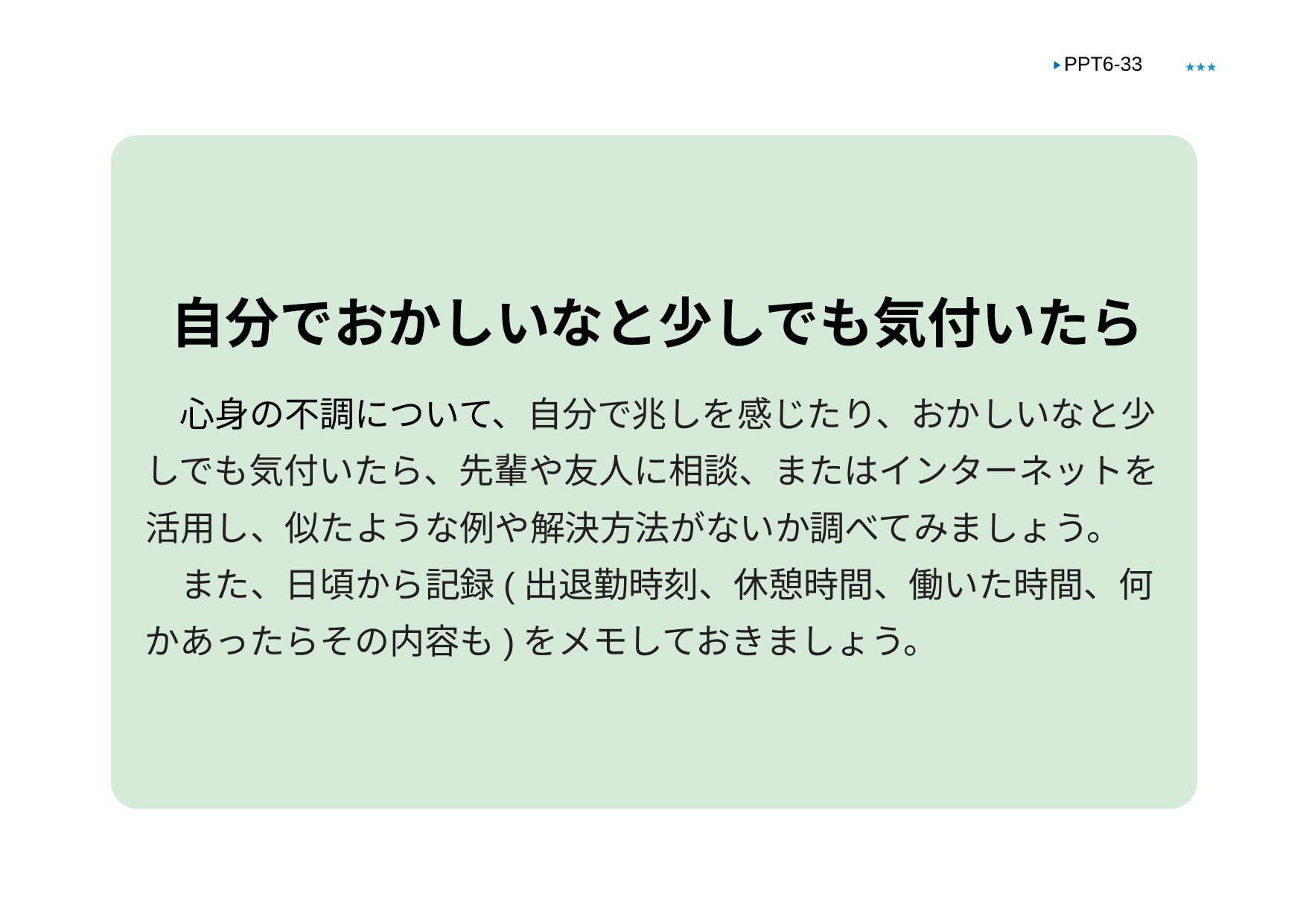

★★★
▶ PPT6-33

自分でおかしいなと少しでも気付いたら
　心身の不調について、自分で兆しを感じたり、おかしいなと少しでも気付いたら、先輩や友人に相談、またはインターネットを活用し、似たような例や解決方法がないか調べてみましょう。
　また、日頃から記録(出退勤時刻、休憩時間、働いた時間、何かあったらその内容も)をメモしておきましょう。